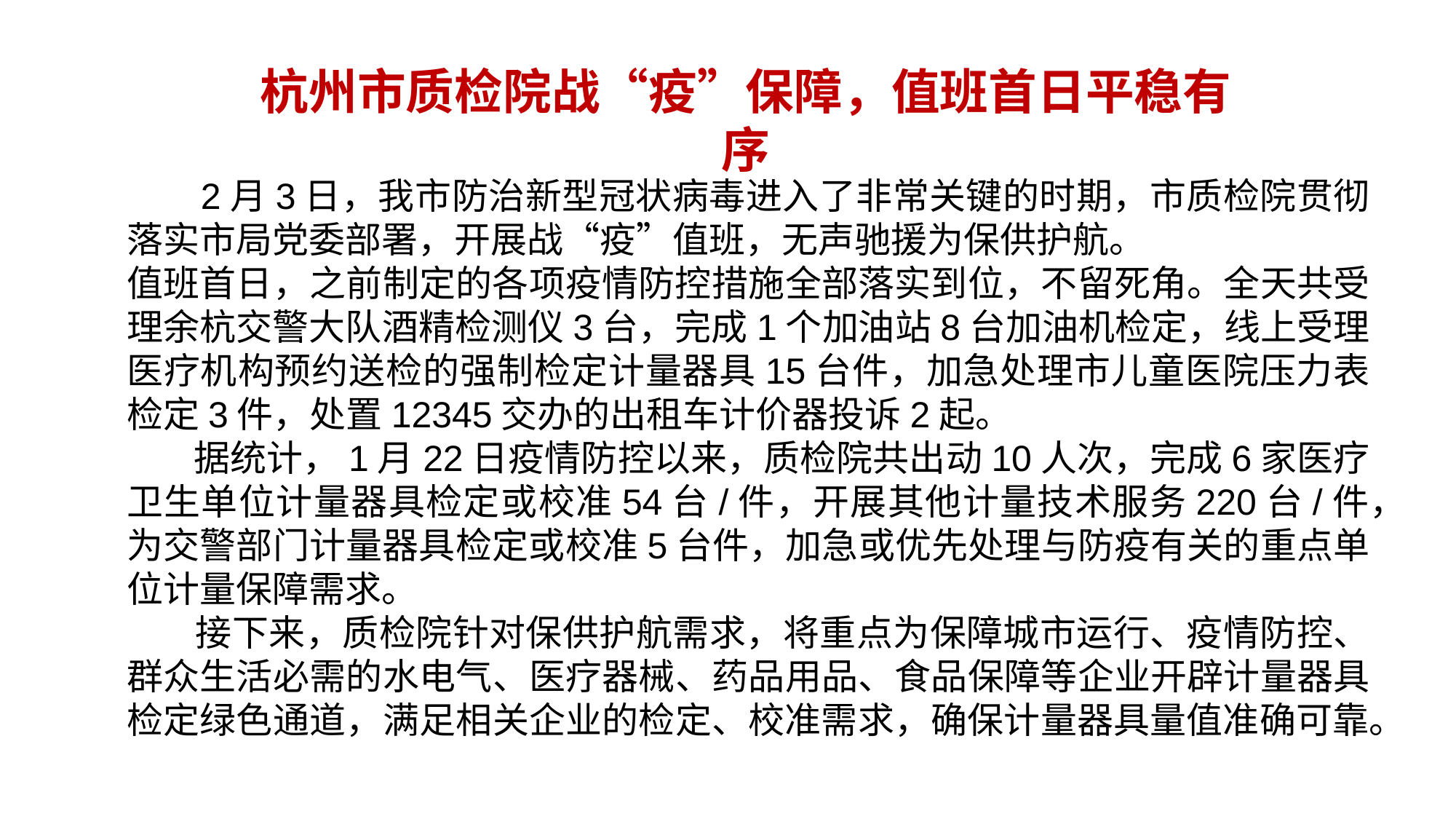

杭州市质检院战“疫”保障，值班首日平稳有序
       2月3日，我市防治新型冠状病毒进入了非常关键的时期，市质检院贯彻落实市局党委部署，开展战“疫”值班，无声驰援为保供护航。
值班首日，之前制定的各项疫情防控措施全部落实到位，不留死角。全天共受理余杭交警大队酒精检测仪3台，完成1个加油站8台加油机检定，线上受理医疗机构预约送检的强制检定计量器具15台件，加急处理市儿童医院压力表检定3件，处置12345交办的出租车计价器投诉2起。
       据统计，1月22日疫情防控以来，质检院共出动10人次，完成6家医疗卫生单位计量器具检定或校准54台/件，开展其他计量技术服务220台/件，为交警部门计量器具检定或校准5台件，加急或优先处理与防疫有关的重点单位计量保障需求。
       接下来，质检院针对保供护航需求，将重点为保障城市运行、疫情防控、群众生活必需的水电气、医疗器械、药品用品、食品保障等企业开辟计量器具检定绿色通道，满足相关企业的检定、校准需求，确保计量器具量值准确可靠。